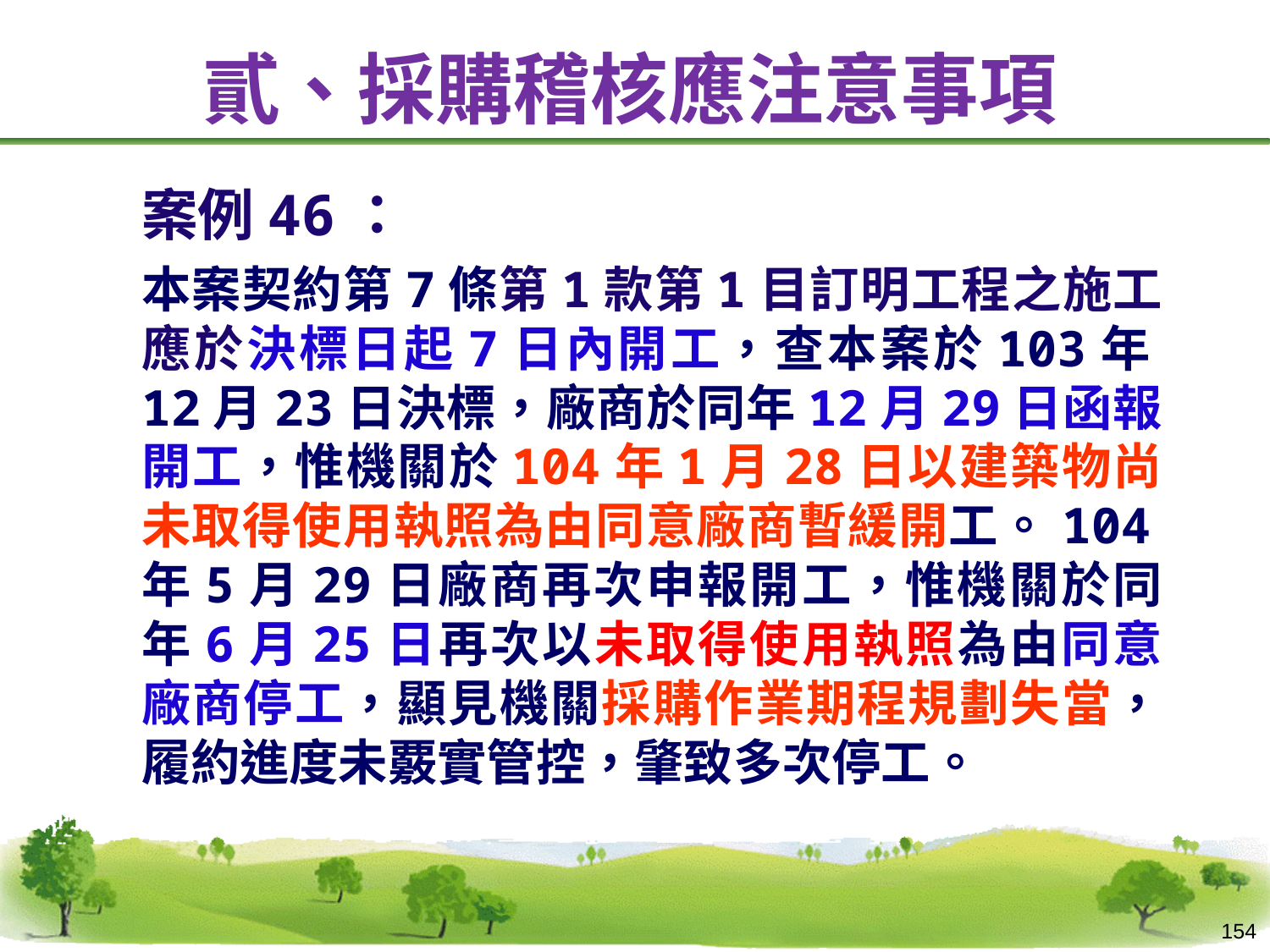

# 貳、採購稽核應注意事項
案例46：
本案契約第7條第1款第1目訂明工程之施工應於決標日起7日內開工，查本案於103年12月23日決標，廠商於同年12月29日函報開工，惟機關於104年1月28日以建築物尚未取得使用執照為由同意廠商暫緩開工。104年5月29日廠商再次申報開工，惟機關於同年6月25日再次以未取得使用執照為由同意廠商停工，顯見機關採購作業期程規劃失當，履約進度未覈實管控，肇致多次停工。

154